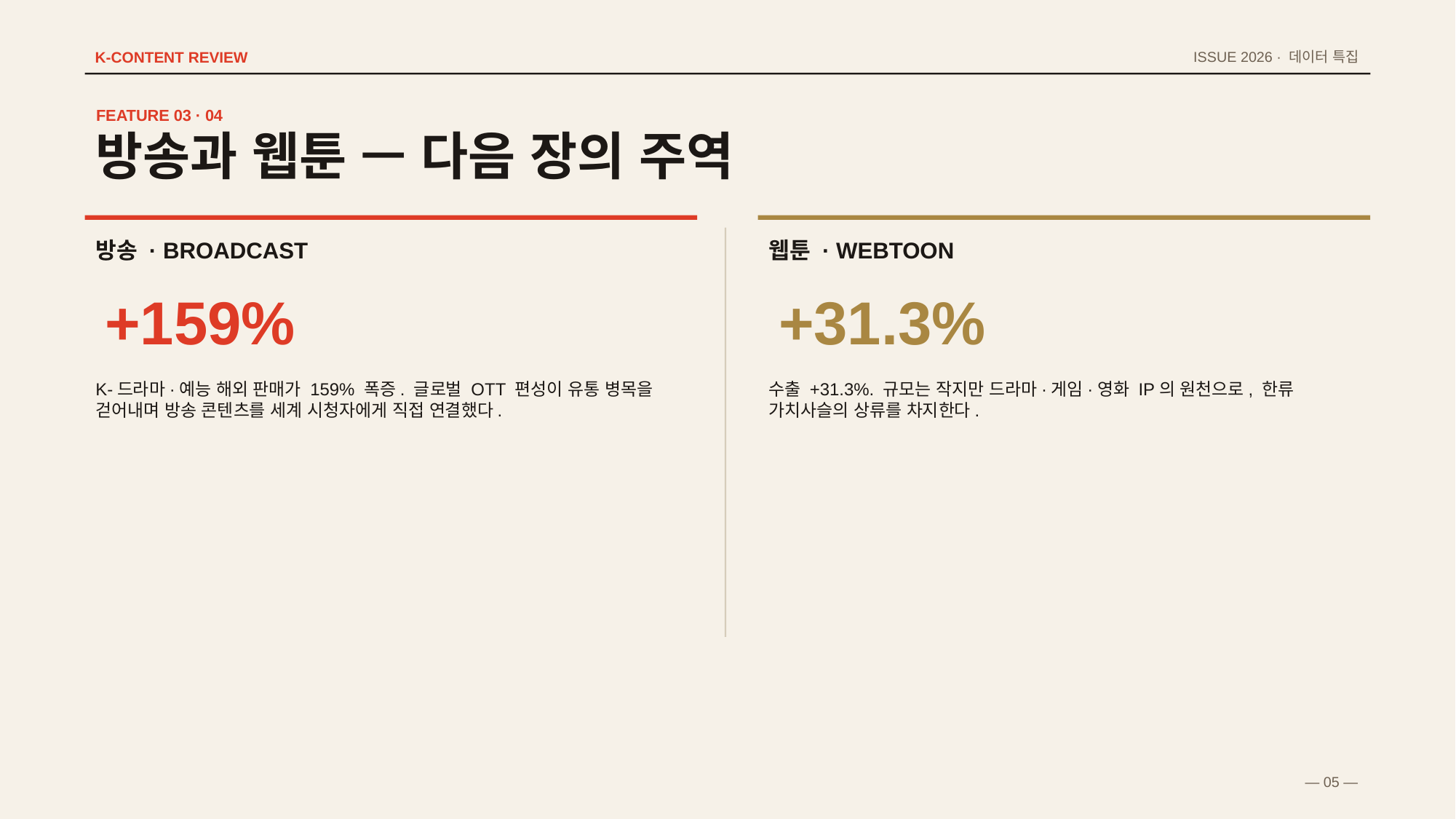

K-CONTENT REVIEW
ISSUE 2026 · 데이터 특집

FEATURE 03 · 04
방송과 웹툰 — 다음 장의 주역

방송 · BROADCAST
웹툰 · WEBTOON
+159%
+31.3%
K-드라마·예능 해외 판매가 159% 폭증. 글로벌 OTT 편성이 유통 병목을 걷어내며 방송 콘텐츠를 세계 시청자에게 직접 연결했다.
수출 +31.3%. 규모는 작지만 드라마·게임·영화 IP의 원천으로, 한류 가치사슬의 상류를 차지한다.
— 05 —